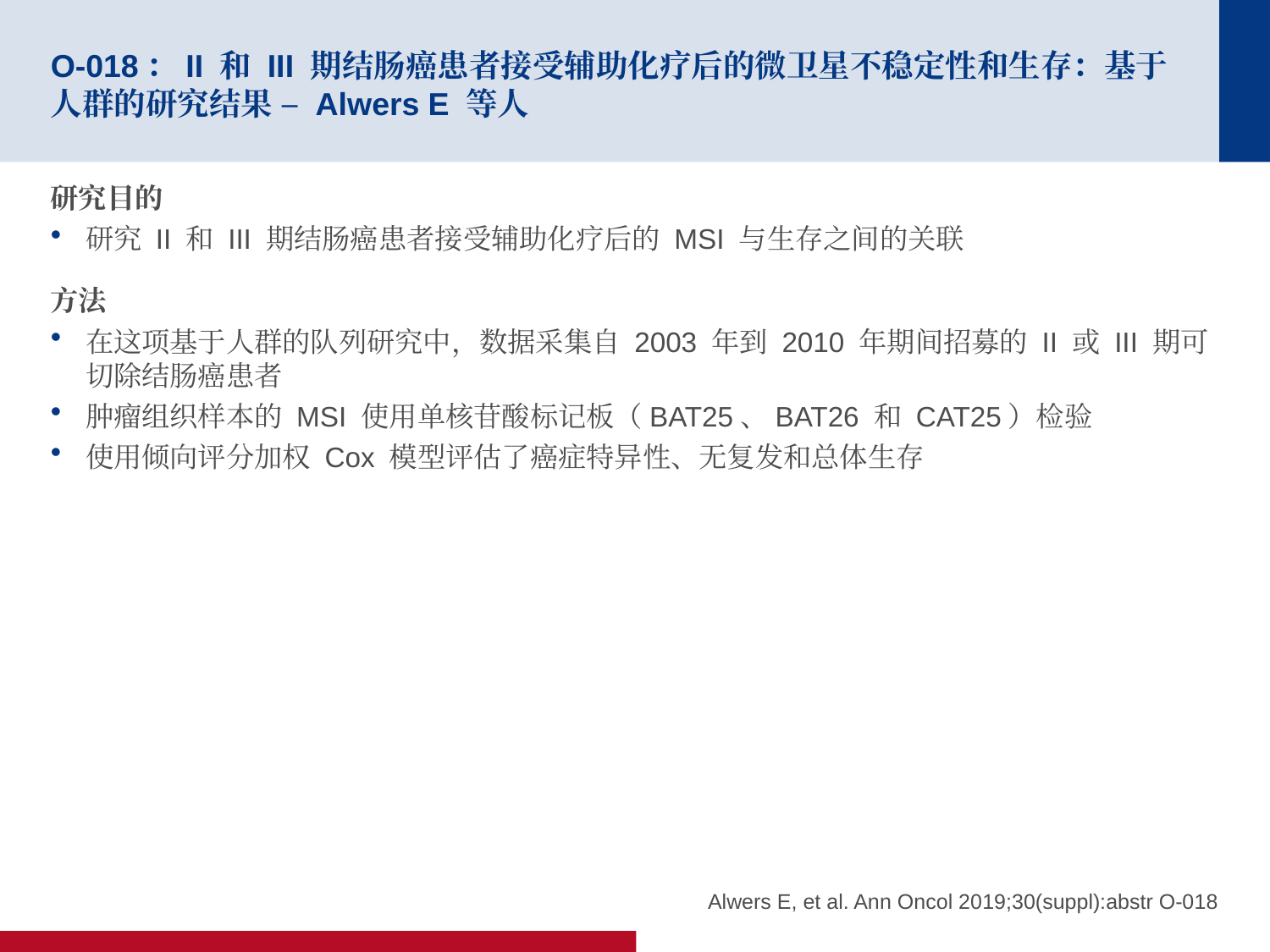

# O-018：II 和 III 期结肠癌患者接受辅助化疗后的微卫星不稳定性和生存：基于人群的研究结果 – Alwers E 等人
研究目的
研究 II 和 III 期结肠癌患者接受辅助化疗后的 MSI 与生存之间的关联
方法
在这项基于人群的队列研究中，数据采集自 2003 年到 2010 年期间招募的 II 或 III 期可切除结肠癌患者
肿瘤组织样本的 MSI 使用单核苷酸标记板（BAT25、BAT26 和 CAT25）检验
使用倾向评分加权 Cox 模型评估了癌症特异性、无复发和总体生存
Alwers E, et al. Ann Oncol 2019;30(suppl):abstr O-018